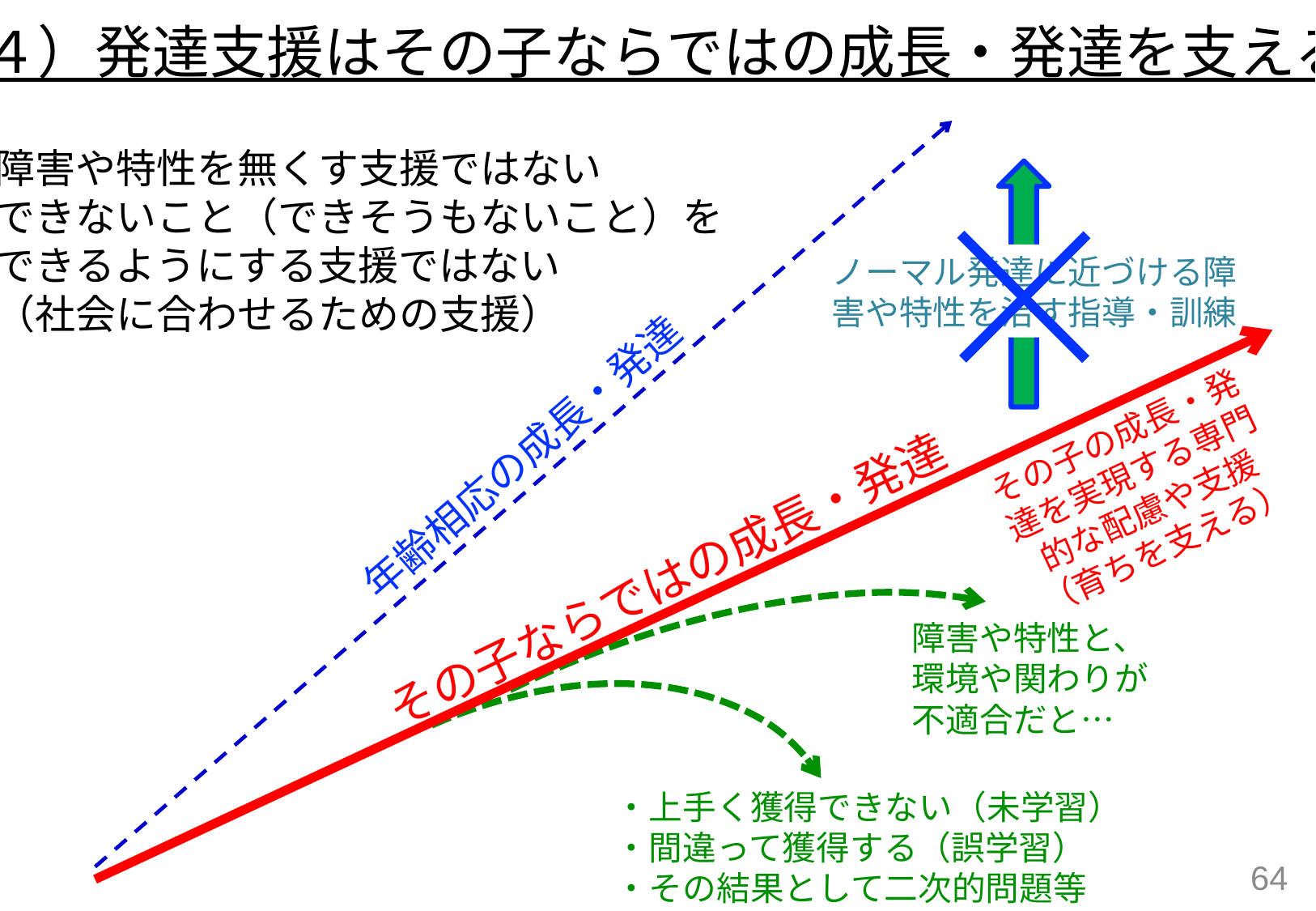

４）発達支援はその子ならではの成長・発達を支える
・障害や特性を無くす支援ではない
・できないこと（できそうもないこと）を
　できるようにする支援ではない
　（社会に合わせるための支援）

ノーマル発達に近づける障害や特性を治す指導・訓練
その子の成長・発達を実現する専門的な配慮や支援
（育ちを支える）
年齢相応の成長・発達
その子ならではの成長・発達
障害や特性と、
環境や関わりが
不適合だと…

・上手く獲得できない（未学習）
・間違って獲得する（誤学習）
・その結果として二次的問題等
64